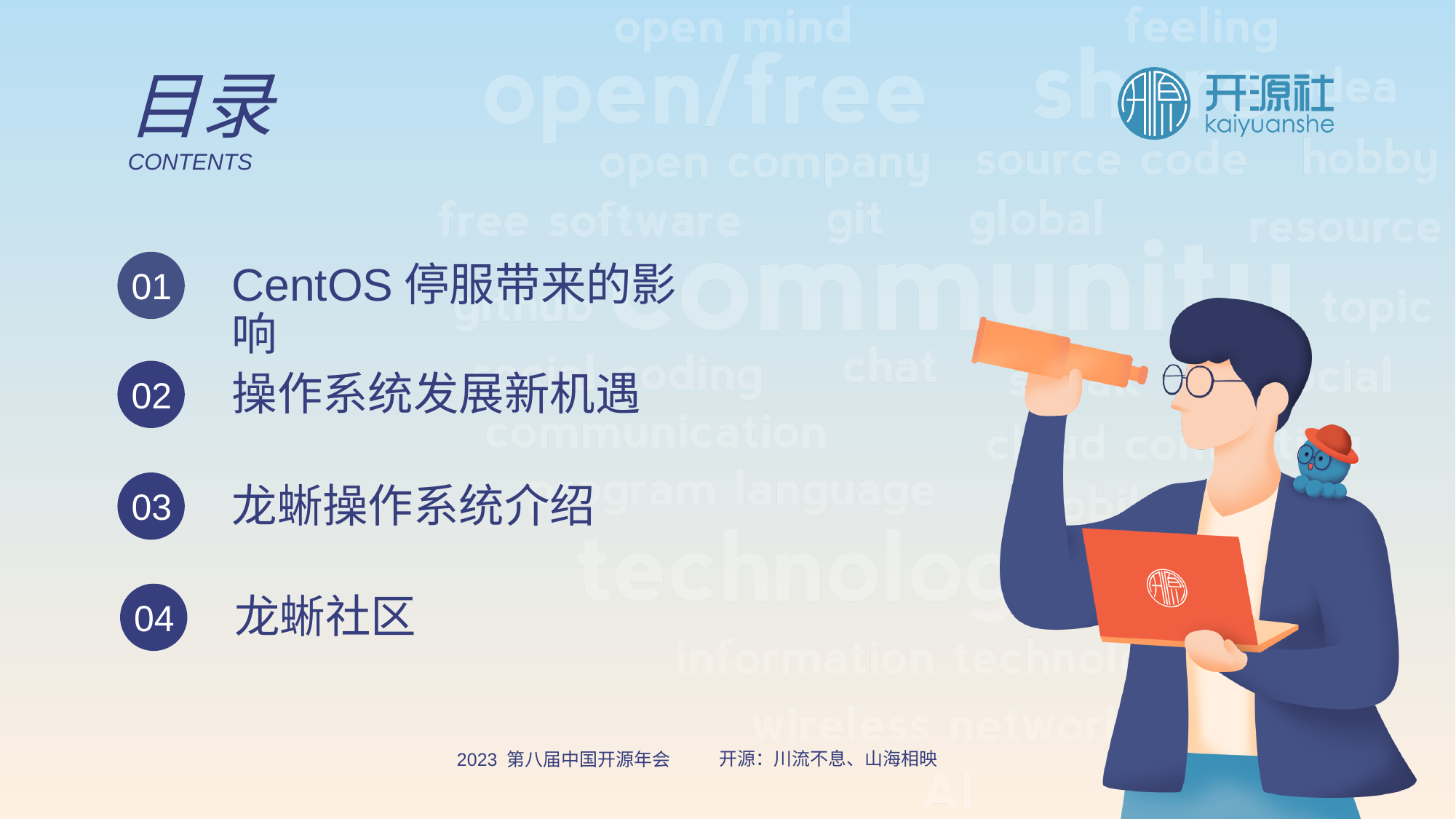

目录
CONTENTS

CentOS停服带来的影响
01

操作系统发展新机遇
02

龙蜥操作系统介绍
03

龙蜥社区
04